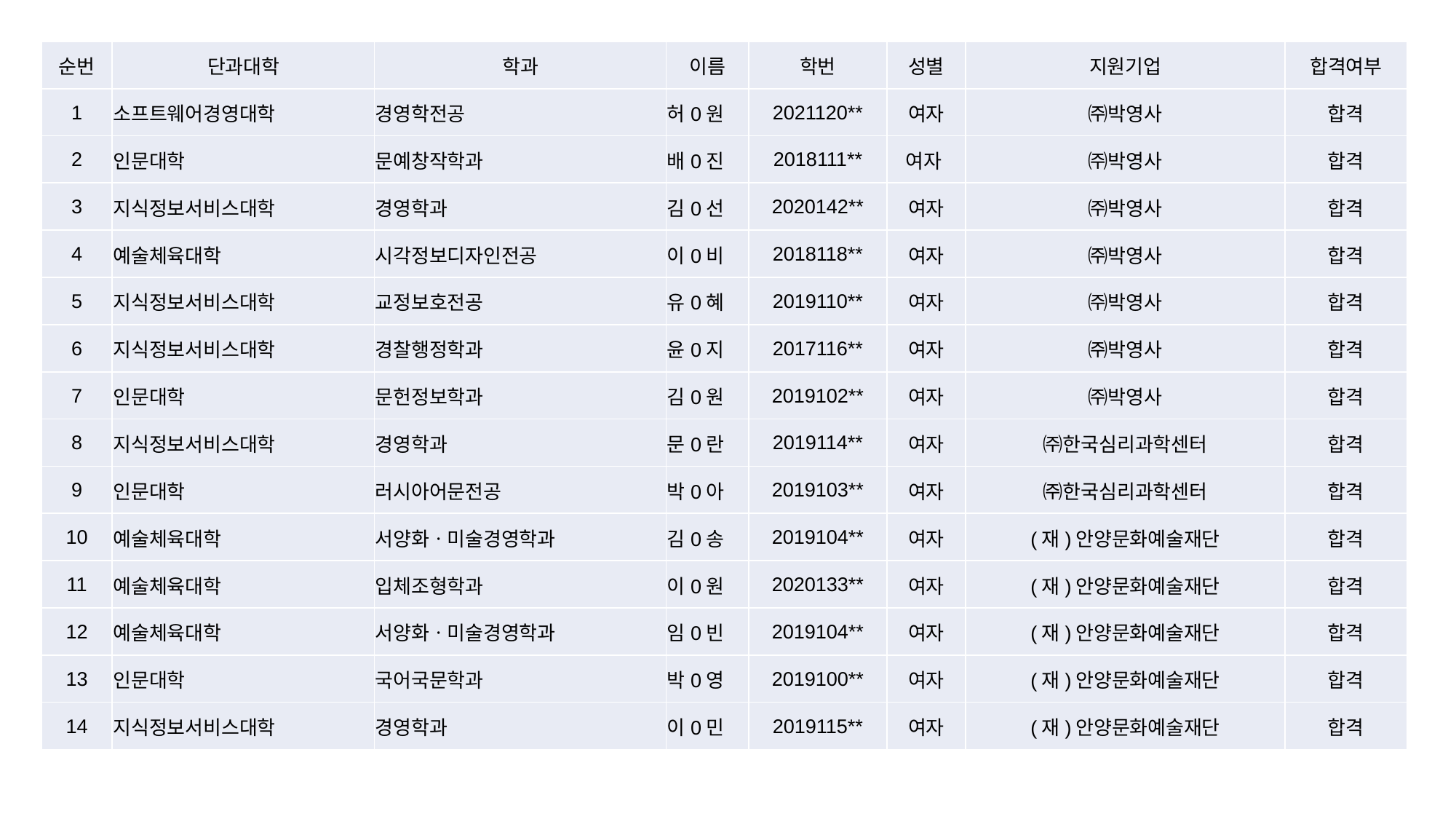

| 순번 | 단과대학 | 학과 | 이름 | 학번 | 성별 | 지원기업 | 합격여부 |
| --- | --- | --- | --- | --- | --- | --- | --- |
| 1 | 소프트웨어경영대학 | 경영학전공 | 허0원 | 2021120\*\* | 여자 | ㈜박영사 | 합격 |
| 2 | 인문대학 | 문예창작학과 | 배0진 | 2018111\*\* | 여자 | ㈜박영사 | 합격 |
| 3 | 지식정보서비스대학 | 경영학과 | 김0선 | 2020142\*\* | 여자 | ㈜박영사 | 합격 |
| 4 | 예술체육대학 | 시각정보디자인전공 | 이0비 | 2018118\*\* | 여자 | ㈜박영사 | 합격 |
| 5 | 지식정보서비스대학 | 교정보호전공 | 유0혜 | 2019110\*\* | 여자 | ㈜박영사 | 합격 |
| 6 | 지식정보서비스대학 | 경찰행정학과 | 윤0지 | 2017116\*\* | 여자 | ㈜박영사 | 합격 |
| 7 | 인문대학 | 문헌정보학과 | 김0원 | 2019102\*\* | 여자 | ㈜박영사 | 합격 |
| 8 | 지식정보서비스대학 | 경영학과 | 문0란 | 2019114\*\* | 여자 | ㈜한국심리과학센터 | 합격 |
| 9 | 인문대학 | 러시아어문전공 | 박0아 | 2019103\*\* | 여자 | ㈜한국심리과학센터 | 합격 |
| 10 | 예술체육대학 | 서양화ㆍ미술경영학과 | 김0송 | 2019104\*\* | 여자 | (재)안양문화예술재단 | 합격 |
| 11 | 예술체육대학 | 입체조형학과 | 이0원 | 2020133\*\* | 여자 | (재)안양문화예술재단 | 합격 |
| 12 | 예술체육대학 | 서양화ㆍ미술경영학과 | 임0빈 | 2019104\*\* | 여자 | (재)안양문화예술재단 | 합격 |
| 13 | 인문대학 | 국어국문학과 | 박0영 | 2019100\*\* | 여자 | (재)안양문화예술재단 | 합격 |
| 14 | 지식정보서비스대학 | 경영학과 | 이0민 | 2019115\*\* | 여자 | (재)안양문화예술재단 | 합격 |